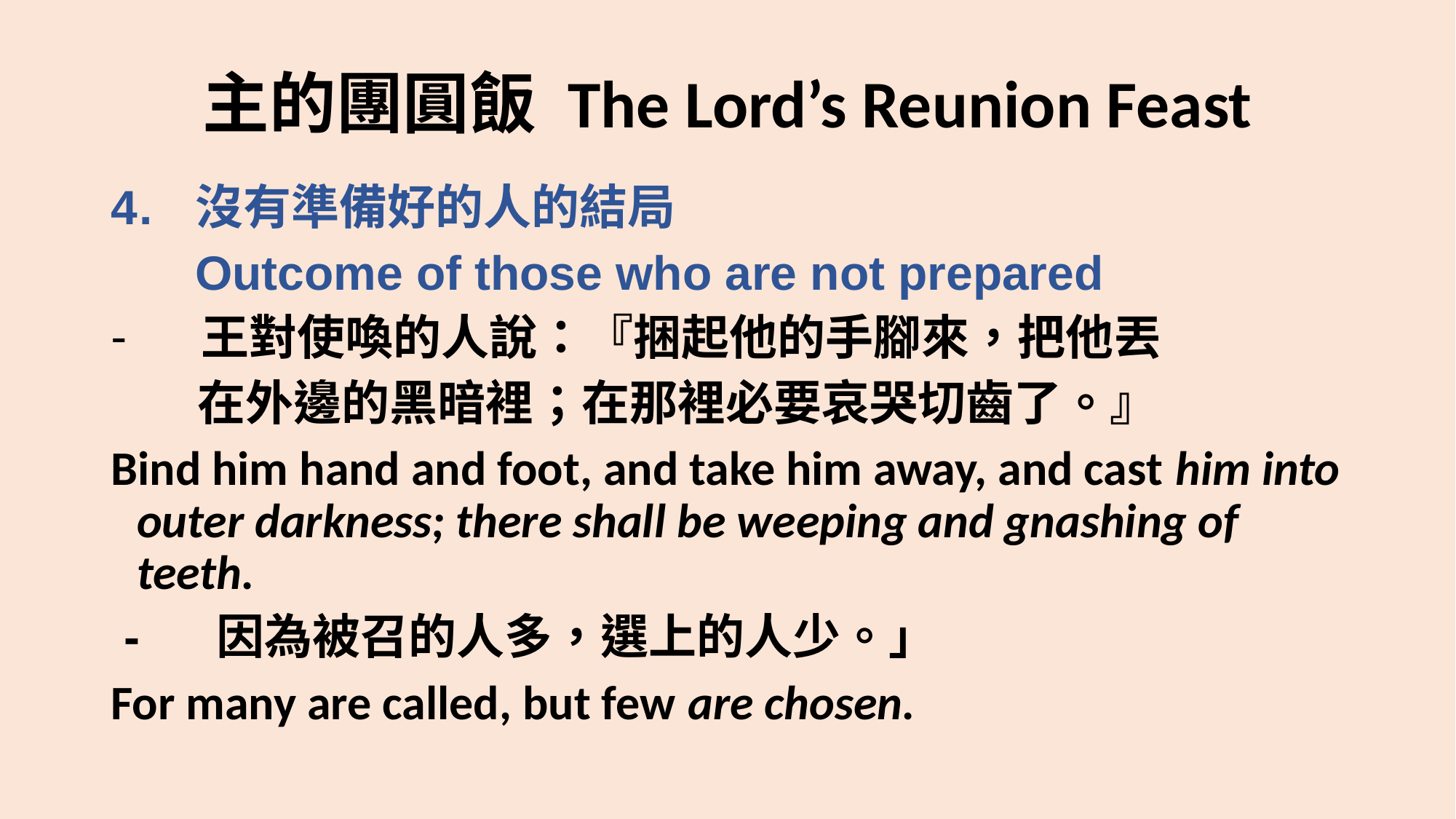

# 主的團圓飯 The Lord’s Reunion Feast
沒有準備好的人的結局
	Outcome of those who are not prepared
     王對使喚的人說：『捆起他的手腳來，把他丟
       在外邊的黑暗裡；在那裡必要哀哭切齒了。』
Bind him hand and foot, and take him away, and cast him into outer darkness; there shall be weeping and gnashing of teeth.
 -     因為被召的人多，選上的人少。」
For many are called, but few are chosen.